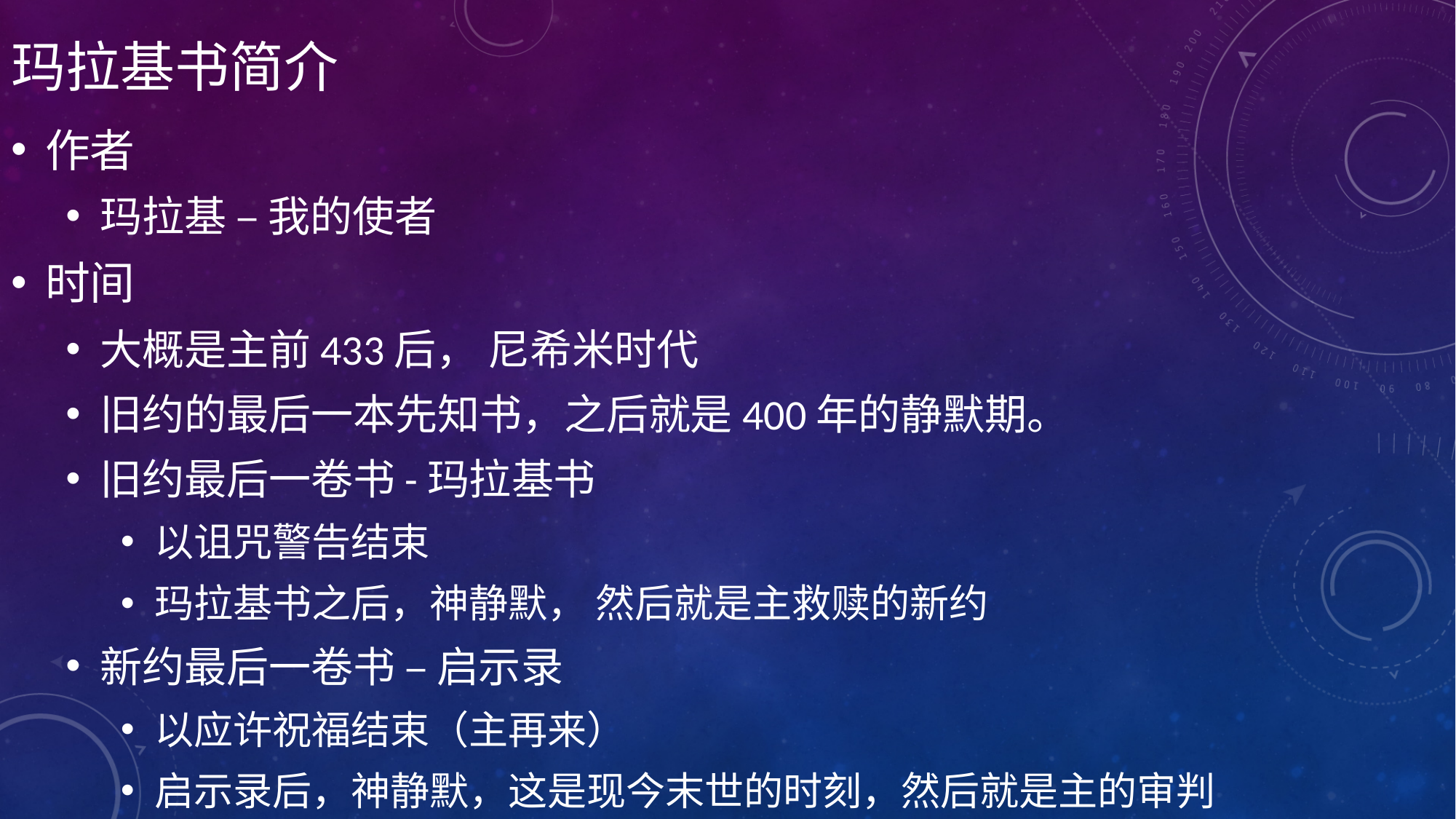

# 玛拉基书简介
作者
玛拉基 – 我的使者
时间
大概是主前433后， 尼希米时代
旧约的最后一本先知书，之后就是400年的静默期。
旧约最后一卷书-玛拉基书
以诅咒警告结束
玛拉基书之后，神静默， 然后就是主救赎的新约
新约最后一卷书 – 启示录
以应许祝福结束（主再来）
启示录后，神静默，这是现今末世的时刻，然后就是主的审判